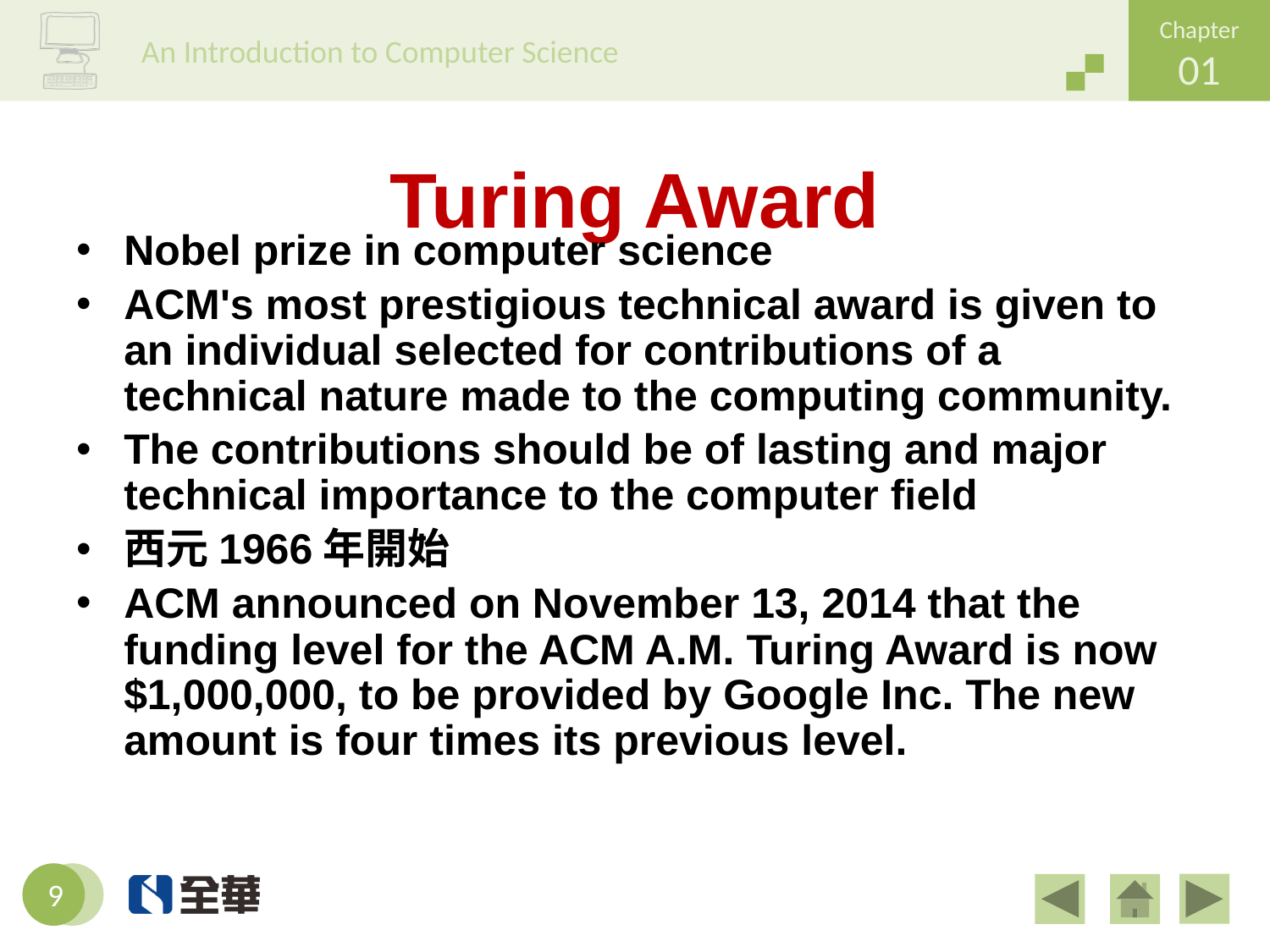

# Turing Award
Nobel prize in computer science
ACM's most prestigious technical award is given to an individual selected for contributions of a technical nature made to the computing community.
The contributions should be of lasting and major technical importance to the computer field
西元1966年開始
ACM announced on November 13, 2014 that the funding level for the ACM A.M. Turing Award is now $1,000,000, to be provided by Google Inc. The new amount is four times its previous level.